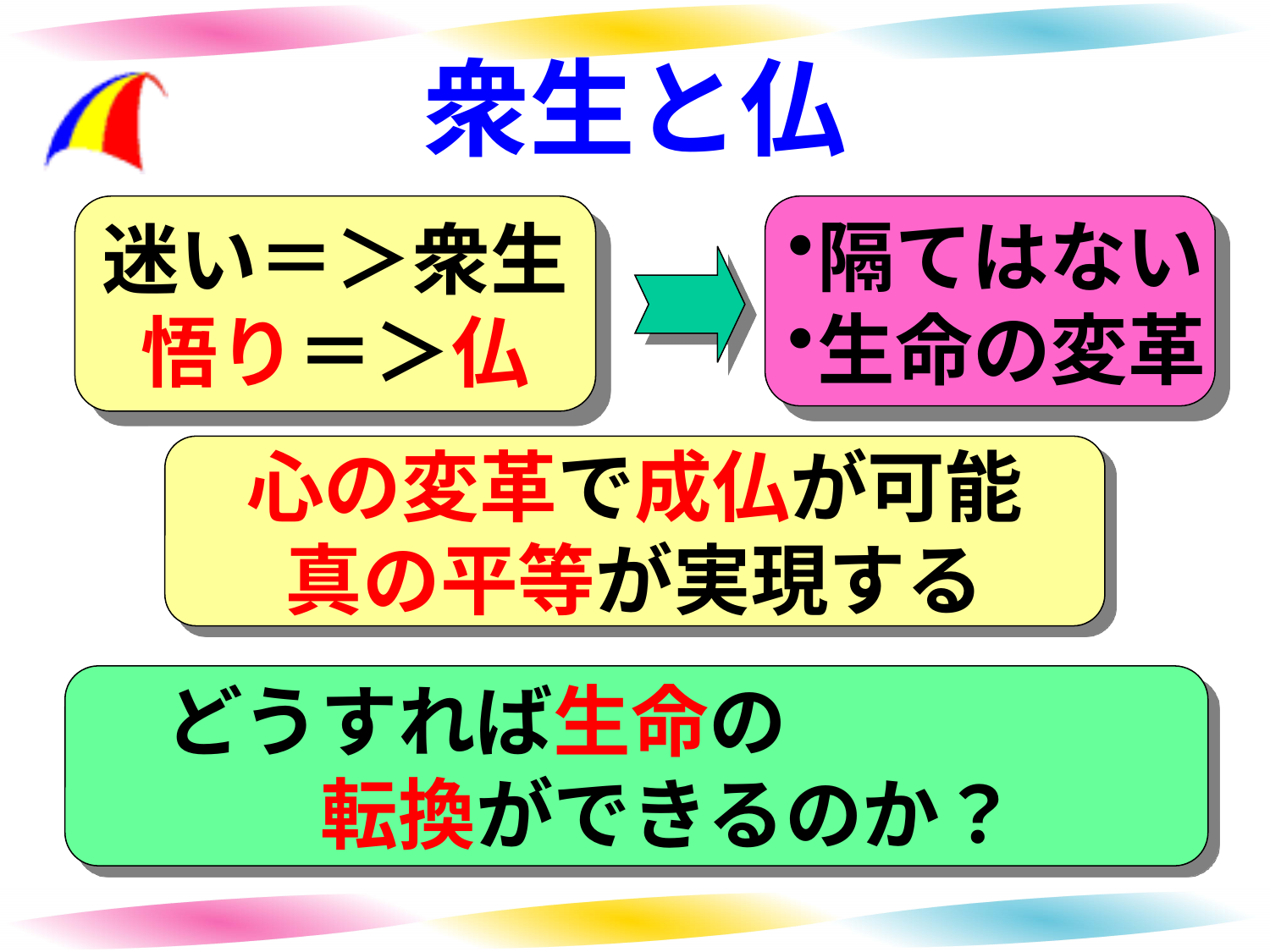

# 衆生と仏
迷い＝＞衆生
悟り＝＞仏
隔てはない
生命の変革

心の変革で成仏が可能
真の平等が実現する
　どうすれば生命の
　　　転換ができるのか？